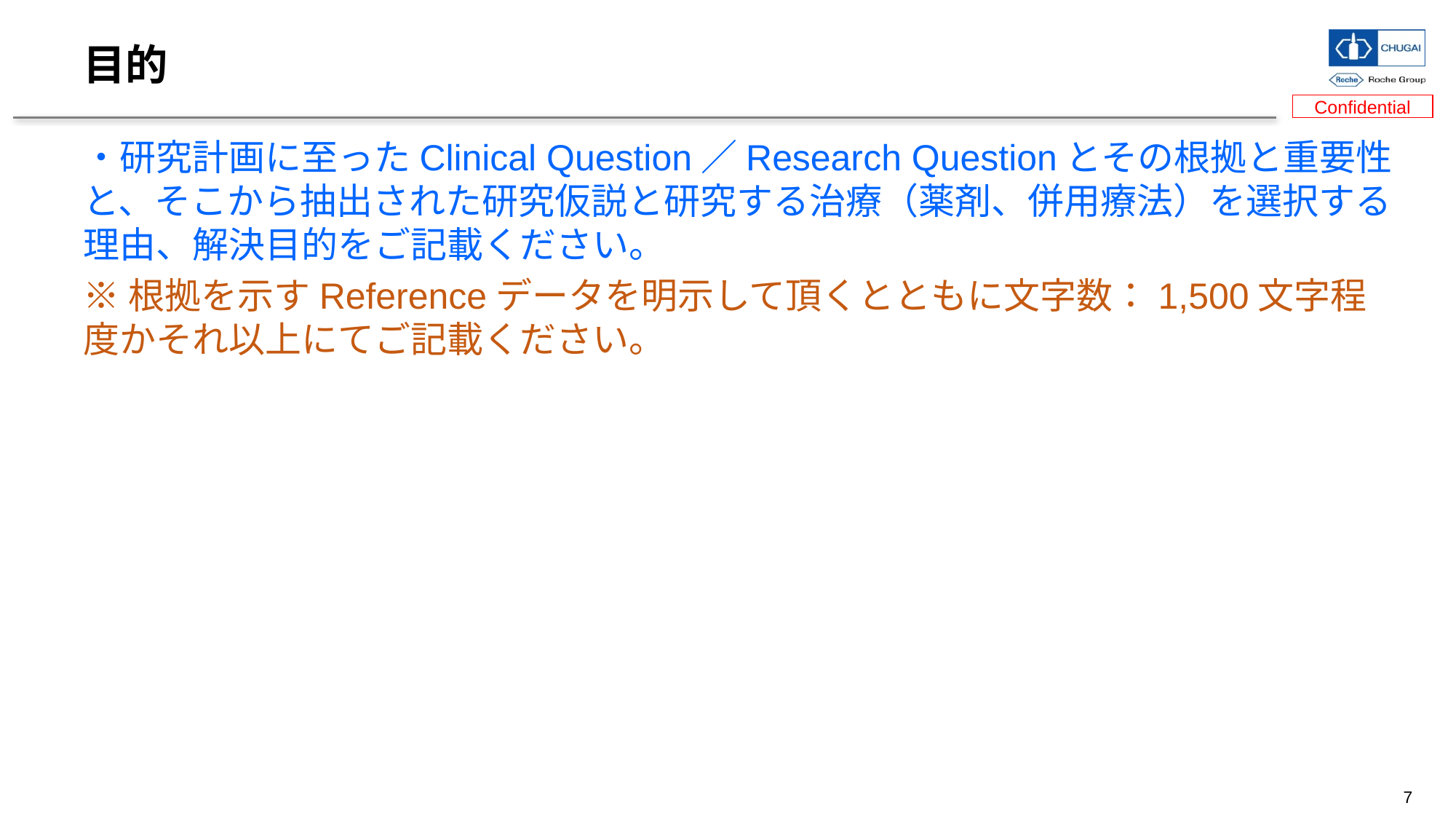

# 目的
・研究計画に至ったClinical Question／Research Questionとその根拠と重要性と、そこから抽出された研究仮説と研究する治療（薬剤、併用療法）を選択する理由、解決目的をご記載ください。
※根拠を示すReferenceデータを明示して頂くとともに文字数：1,500文字程度かそれ以上にてご記載ください。